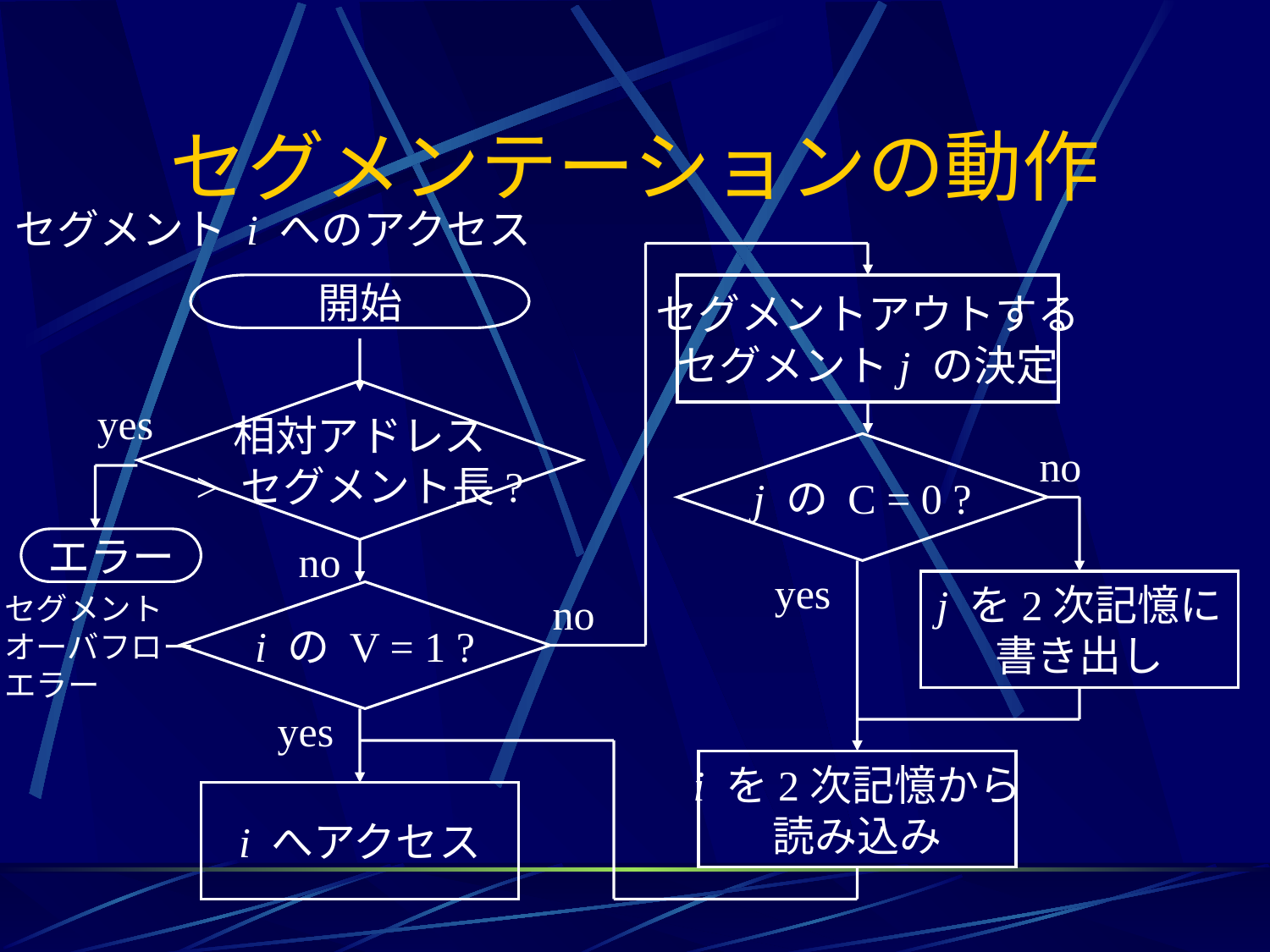

# セグメンテーションの動作
セグメント i へのアクセス

開始
セグメントアウトする
セグメントj の決定

相対アドレス
> セグメント長?
yes

j の C = 0 ?
no

エラー
no

yes

j を2次記憶に
書き出し
i の V = 1 ?
no
セグメント
オーバフロー
エラー

yes

i を2次記憶から
読み込み
i へアクセス